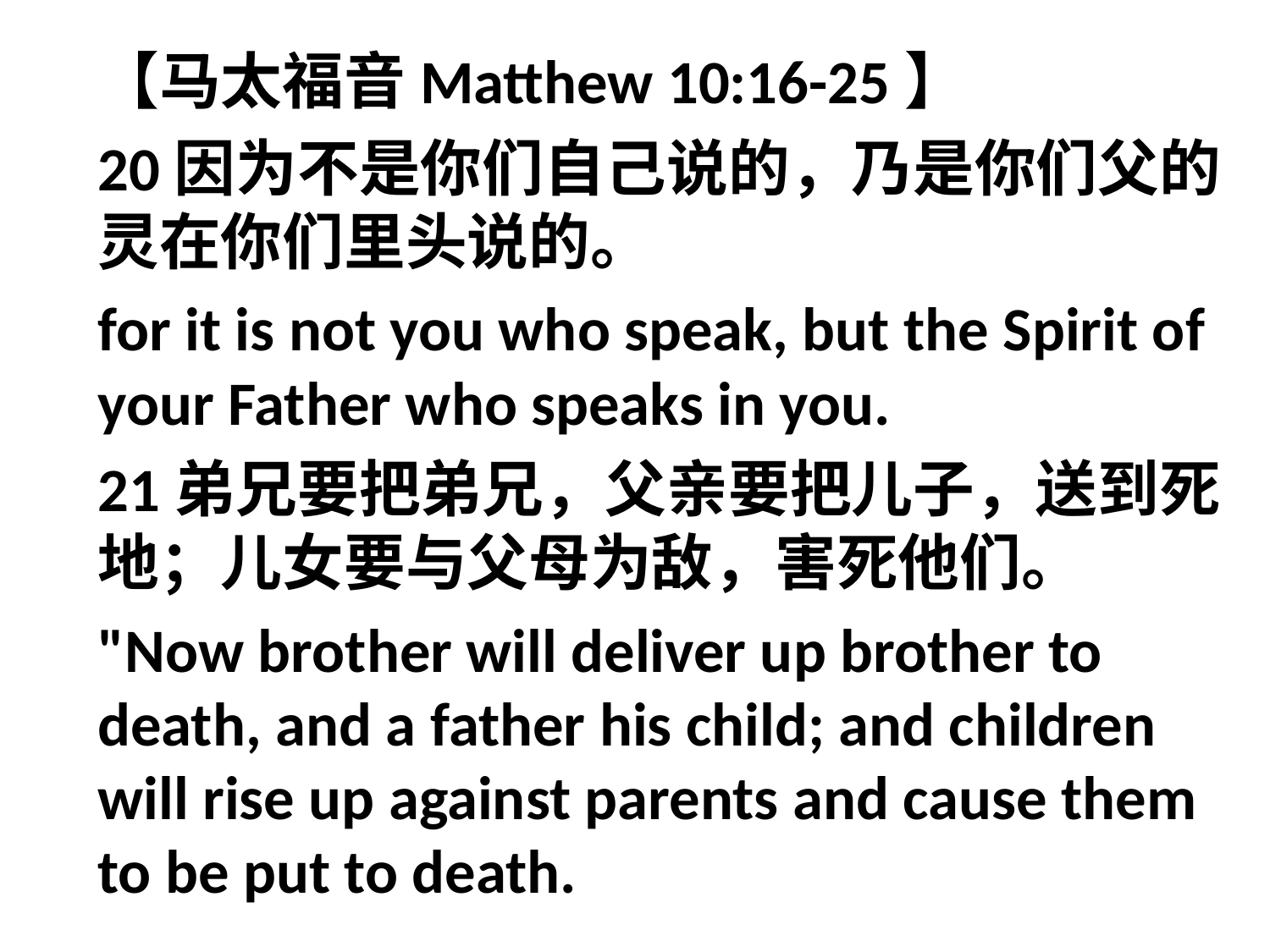

【马太福音Matthew 10:16-25】
20因为不是你们自己说的，乃是你们父的灵在你们里头说的。
for it is not you who speak, but the Spirit of your Father who speaks in you.
21弟兄要把弟兄，父亲要把儿子，送到死地；儿女要与父母为敌，害死他们。
"Now brother will deliver up brother to death, and a father his child; and children will rise up against parents and cause them to be put to death.